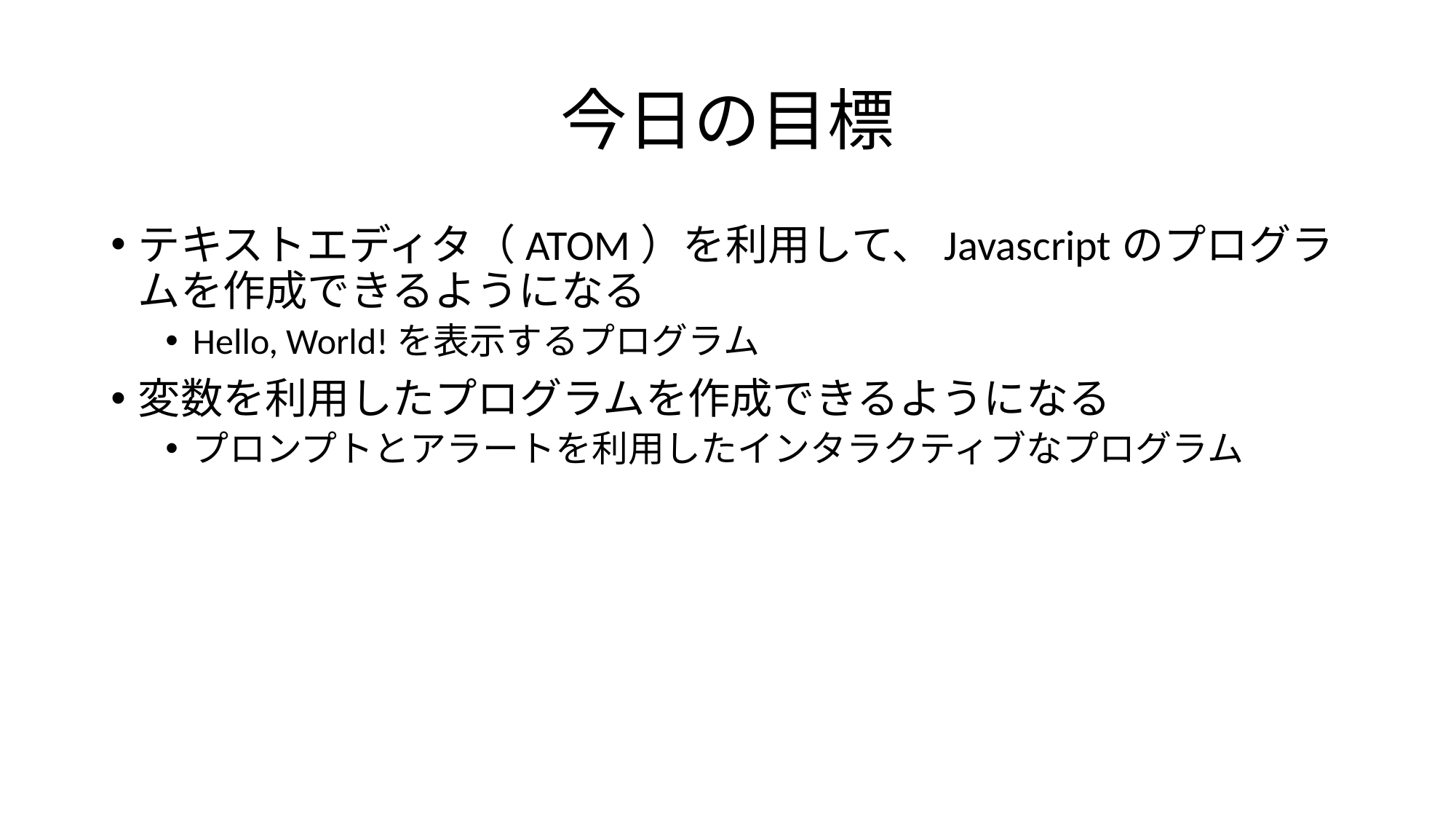

# 今日の目標
テキストエディタ（ATOM）を利用して、Javascriptのプログラムを作成できるようになる
Hello, World!を表示するプログラム
変数を利用したプログラムを作成できるようになる
プロンプトとアラートを利用したインタラクティブなプログラム